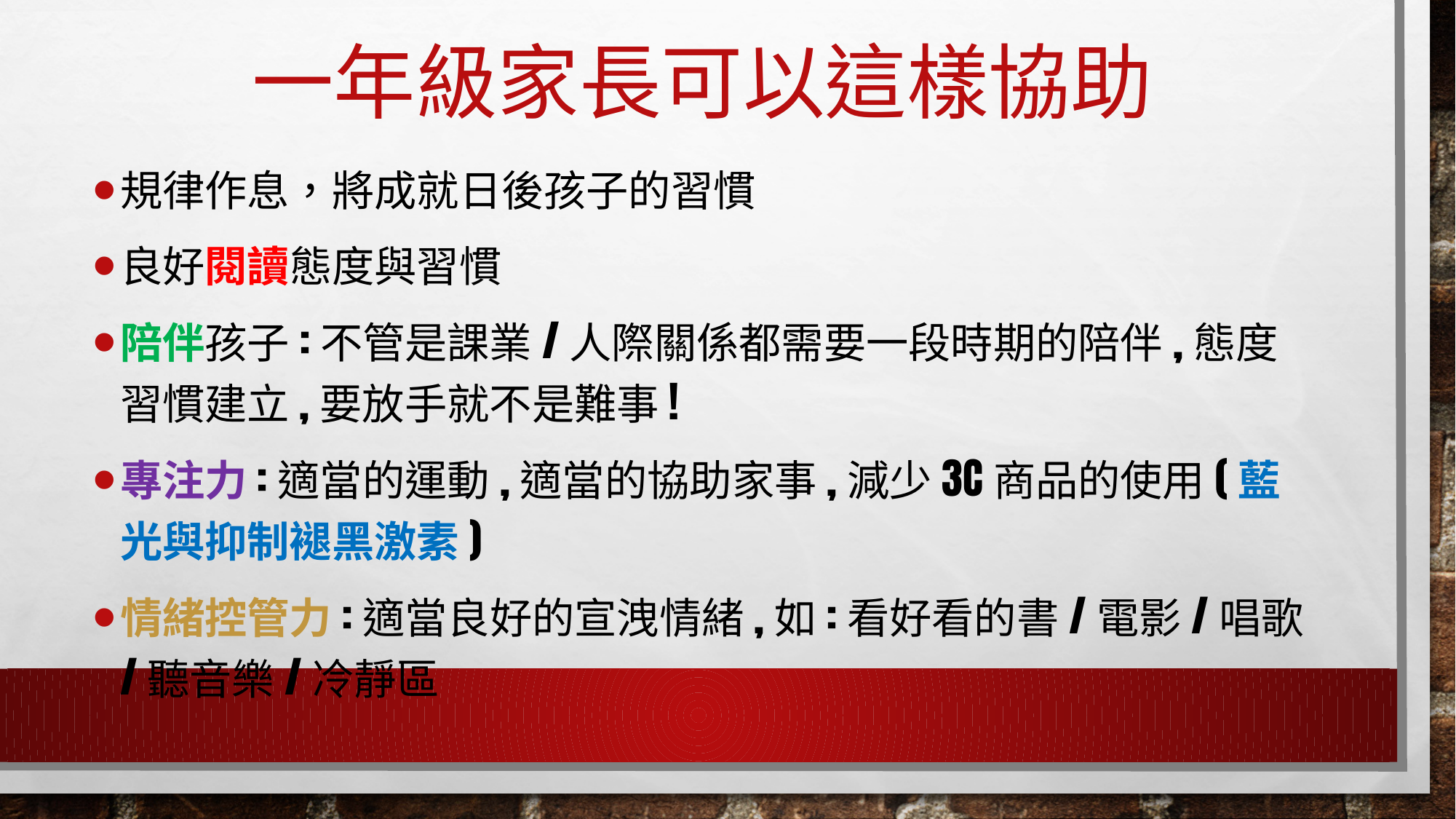

# 一年級家長可以這樣協助
規律作息，將成就日後孩子的習慣
良好閱讀態度與習慣
陪伴孩子:不管是課業/人際關係都需要一段時期的陪伴,態度習慣建立,要放手就不是難事!
專注力:適當的運動,適當的協助家事,減少3c商品的使用(藍光與抑制褪黑激素)
情緒控管力:適當良好的宣洩情緒,如:看好看的書/電影/唱歌/聽音樂/冷靜區